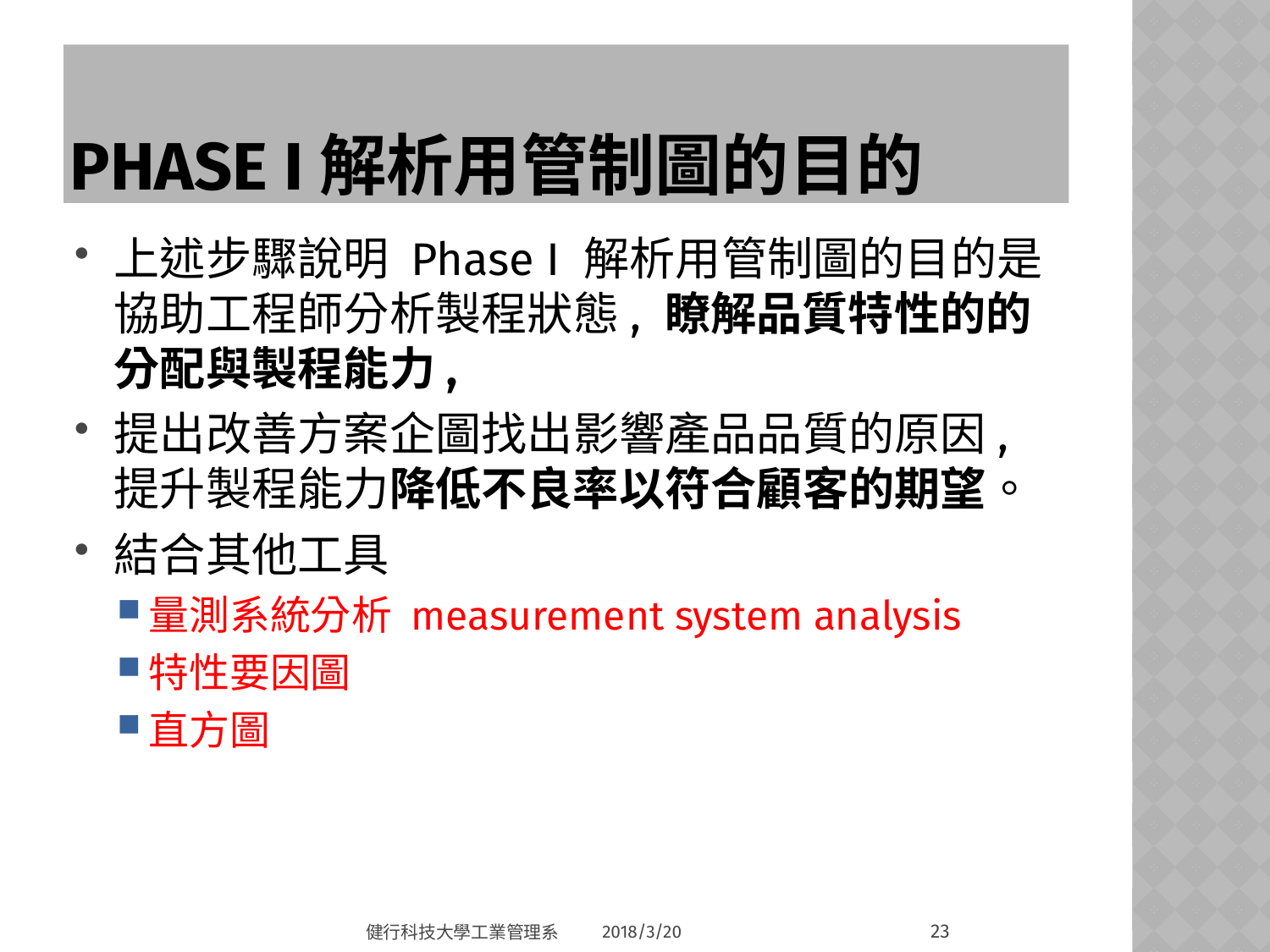

# Phase I解析用管制圖的目的
上述步驟說明 Phase I 解析用管制圖的目的是協助工程師分析製程狀態, 瞭解品質特性的的分配與製程能力,
提出改善方案企圖找出影響產品品質的原因, 提升製程能力降低不良率以符合顧客的期望。
結合其他工具
量測系統分析 measurement system analysis
特性要因圖
直方圖
23
健行科技大學工業管理系
2018/3/20